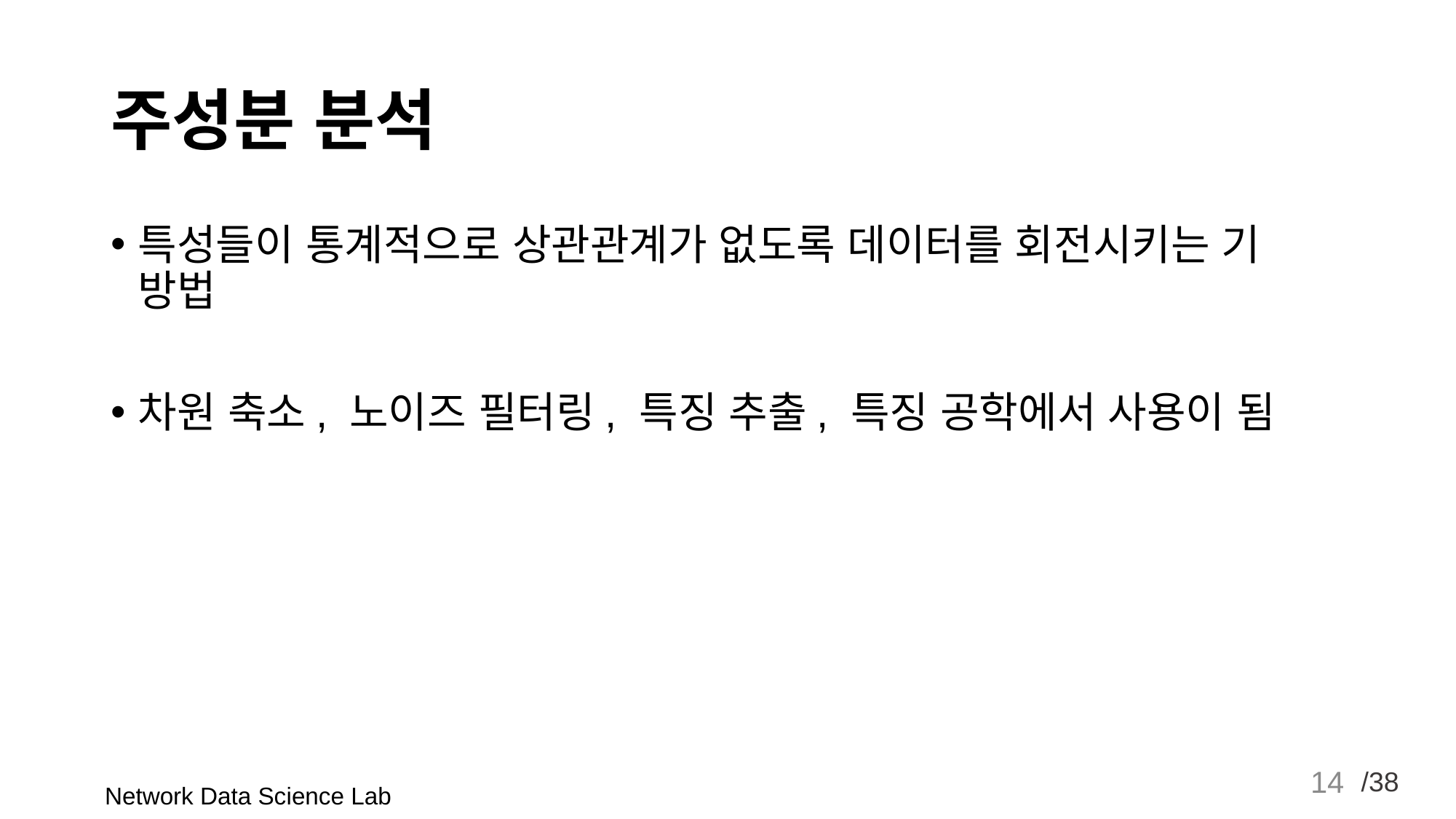

# 주성분 분석
특성들이 통계적으로 상관관계가 없도록 데이터를 회전시키는 기 방법

차원 축소, 노이즈 필터링, 특징 추출, 특징 공학에서 사용이 됨
14